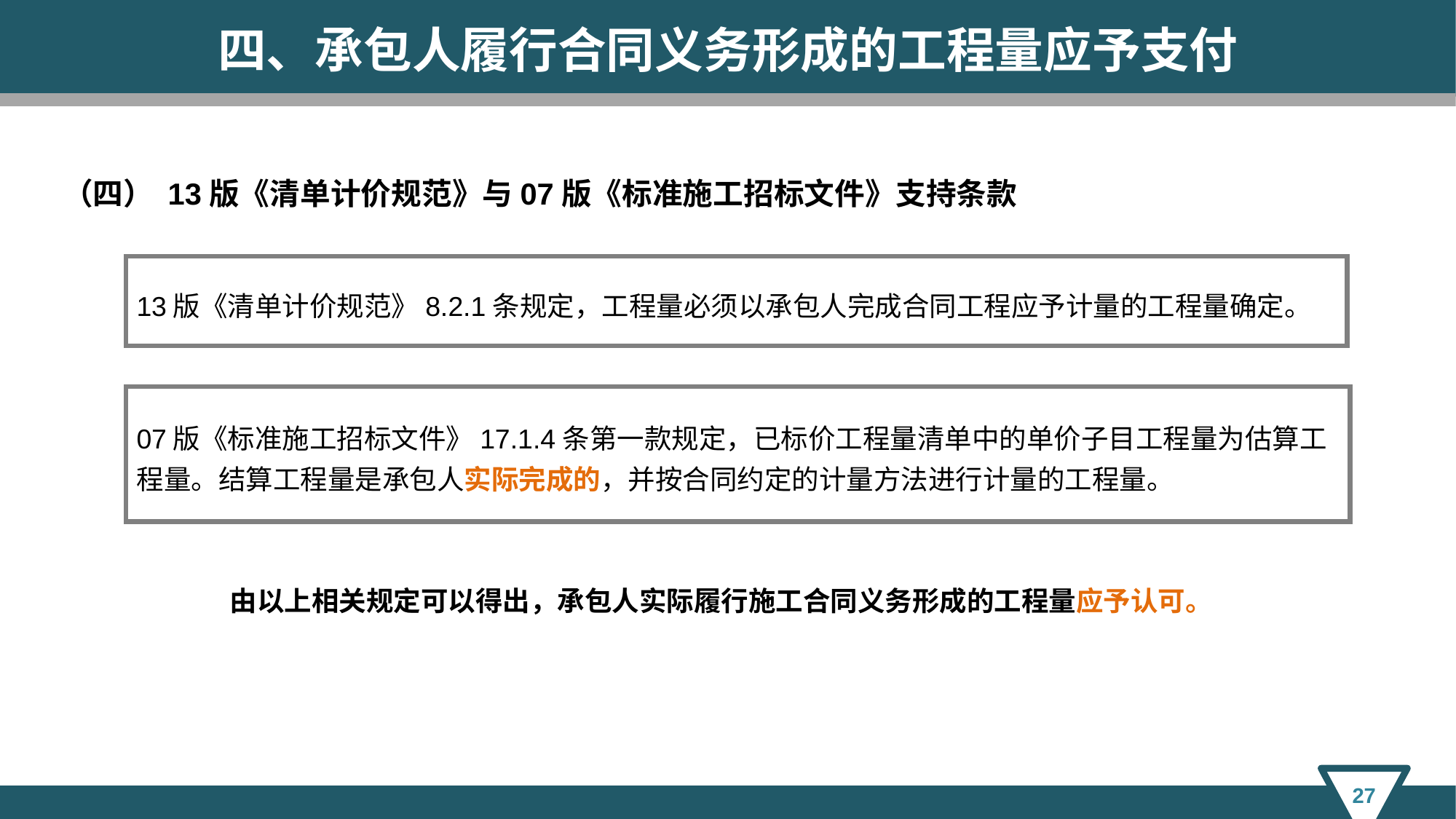

四、承包人履行合同义务形成的工程量应予支付
（四） 13版《清单计价规范》与07版《标准施工招标文件》支持条款
13版《清单计价规范》8.2.1条规定，工程量必须以承包人完成合同工程应予计量的工程量确定。
07版《标准施工招标文件》17.1.4条第一款规定，已标价工程量清单中的单价子目工程量为估算工程量。结算工程量是承包人实际完成的，并按合同约定的计量方法进行计量的工程量。
由以上相关规定可以得出，承包人实际履行施工合同义务形成的工程量应予认可。